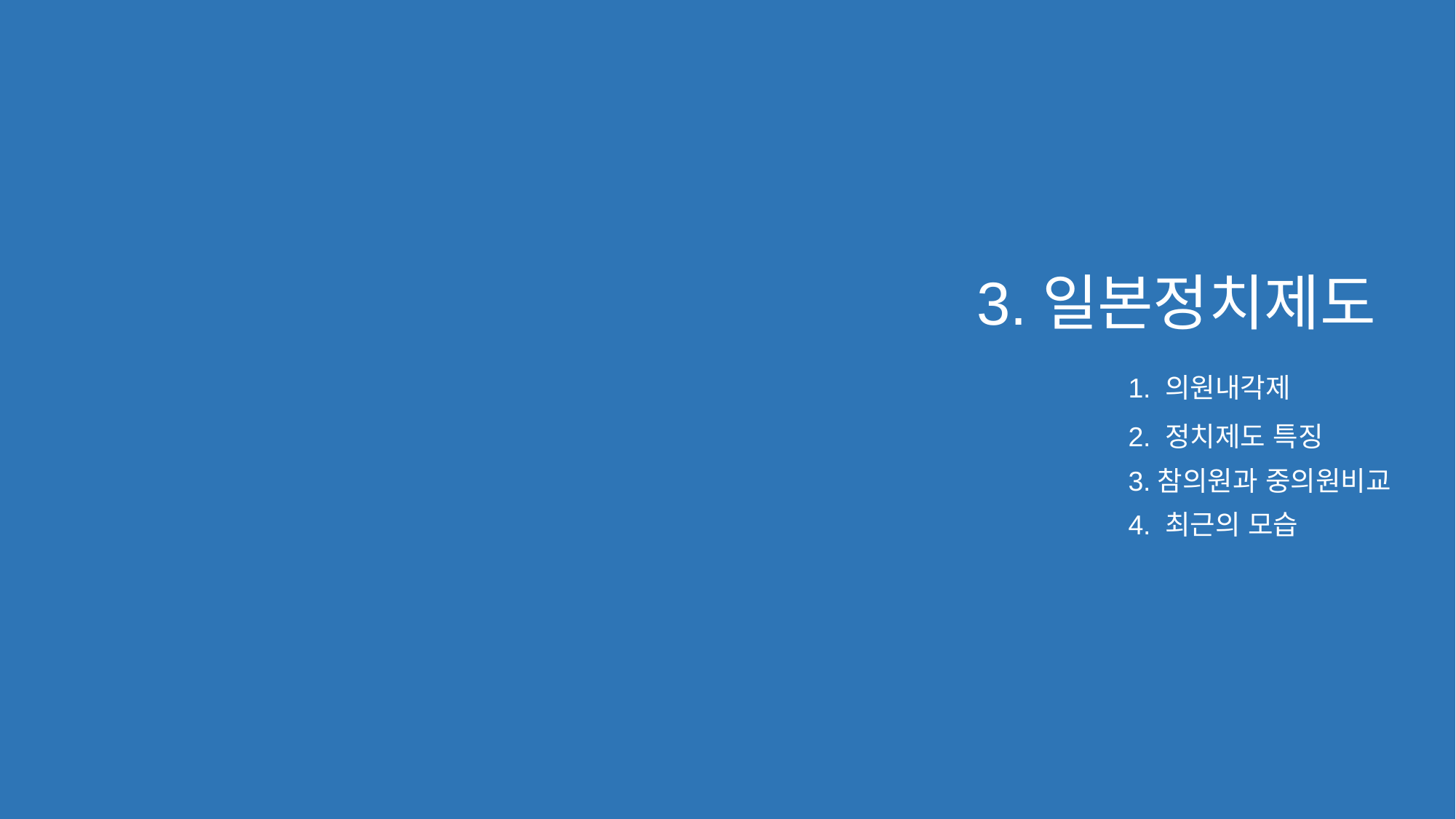

3.일본정치제도
1. 의원내각제
2. 정치제도 특징
3.참의원과 중의원비교
4. 최근의 모습